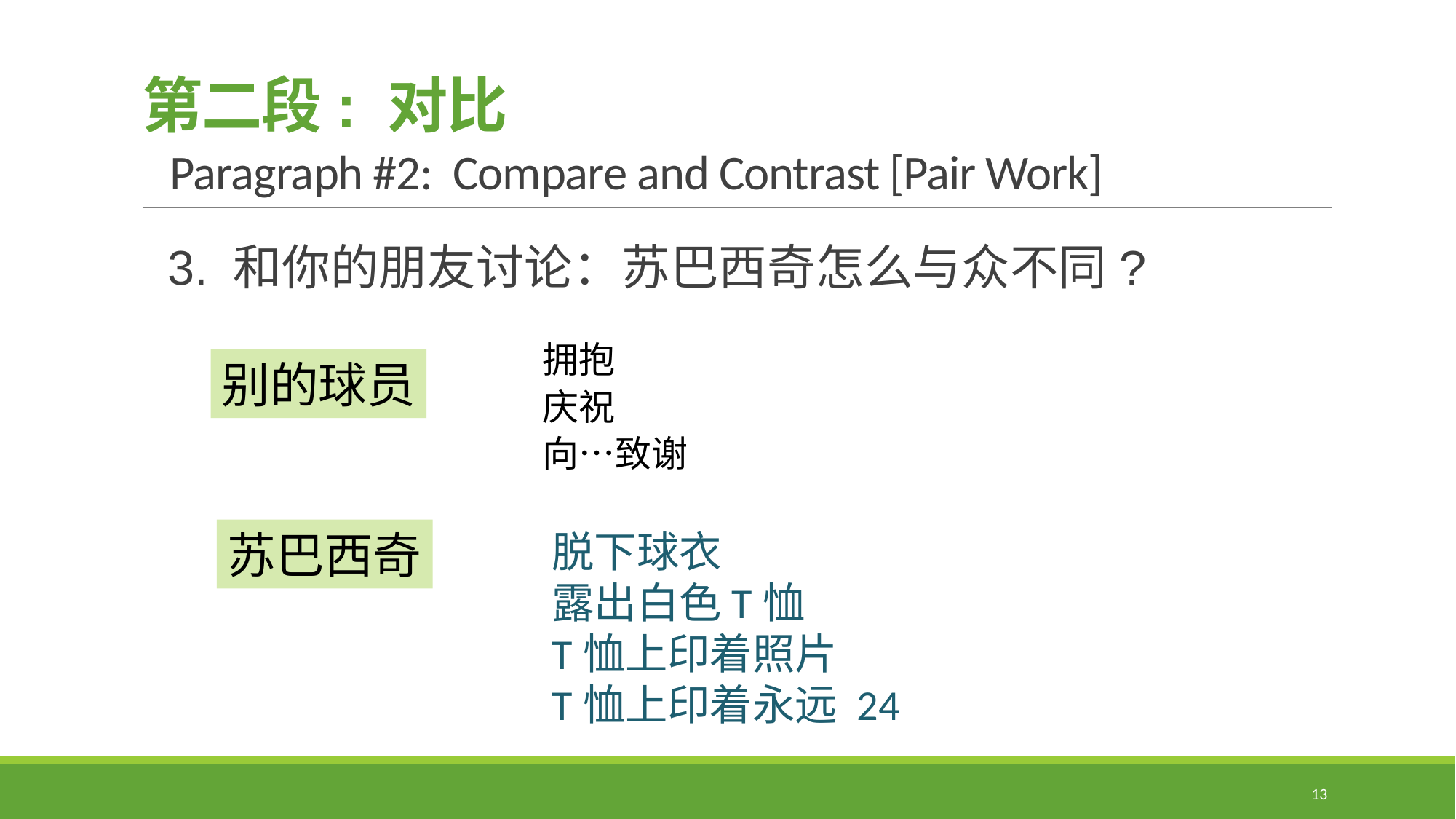

# 第二段: 对比 Paragraph #2:  Compare and Contrast [Pair Work]
3. 和你的朋友讨论：苏巴西奇怎么与众不同?

拥抱
庆祝
向…致谢

别的球员
苏巴西奇
脱下球衣
露出白色T恤
T恤上印着照片
T恤上印着永远 24
13